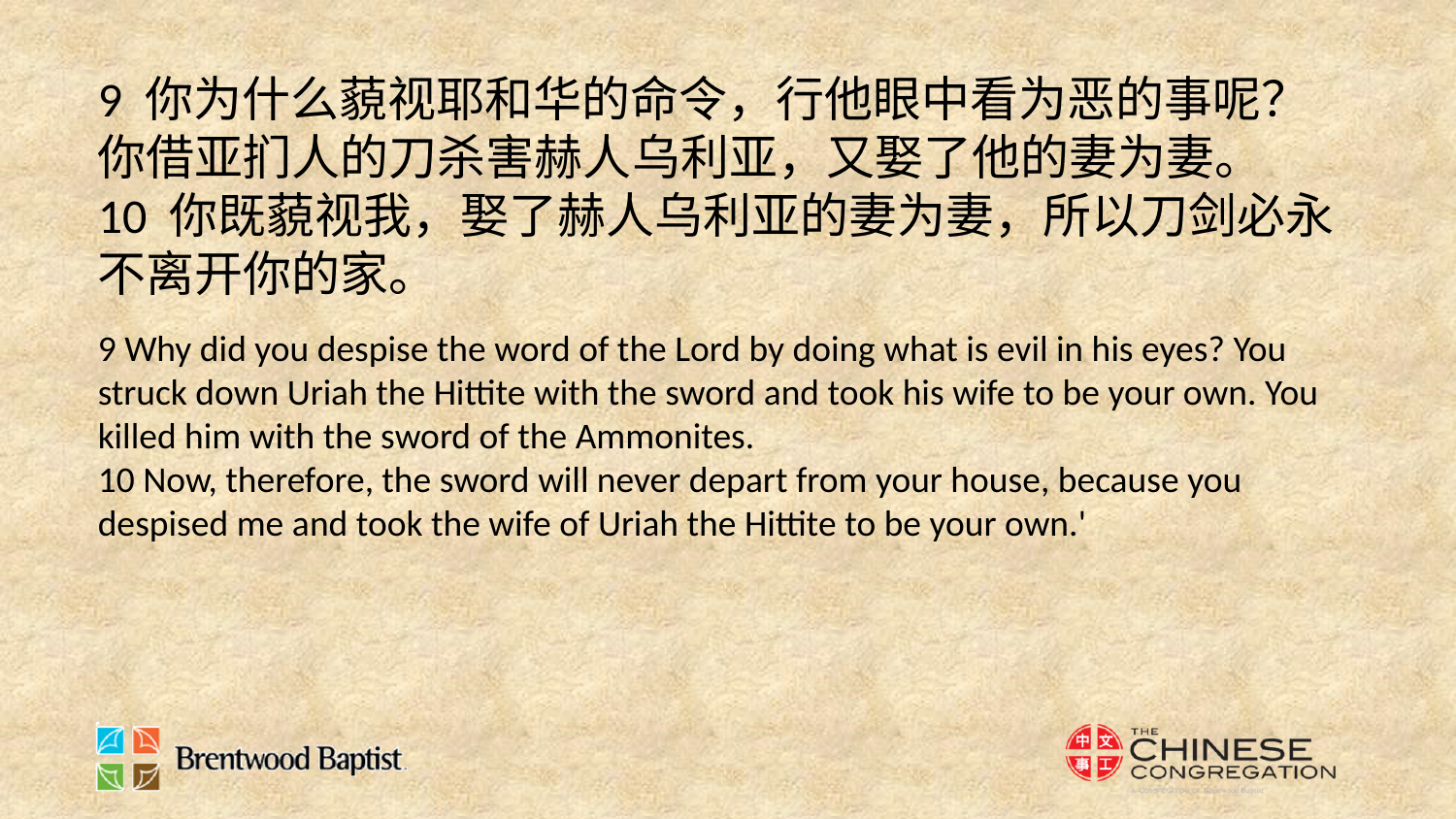

9 你为什么藐视耶和华的命令，行他眼中看为恶的事呢？你借亚扪人的刀杀害赫人乌利亚，又娶了他的妻为妻。
10 你既藐视我，娶了赫人乌利亚的妻为妻，所以刀剑必永不离开你的家。

9 Why did you despise the word of the Lord by doing what is evil in his eyes? You struck down Uriah the Hittite with the sword and took his wife to be your own. You killed him with the sword of the Ammonites.
10 Now, therefore, the sword will never depart from your house, because you despised me and took the wife of Uriah the Hittite to be your own.'